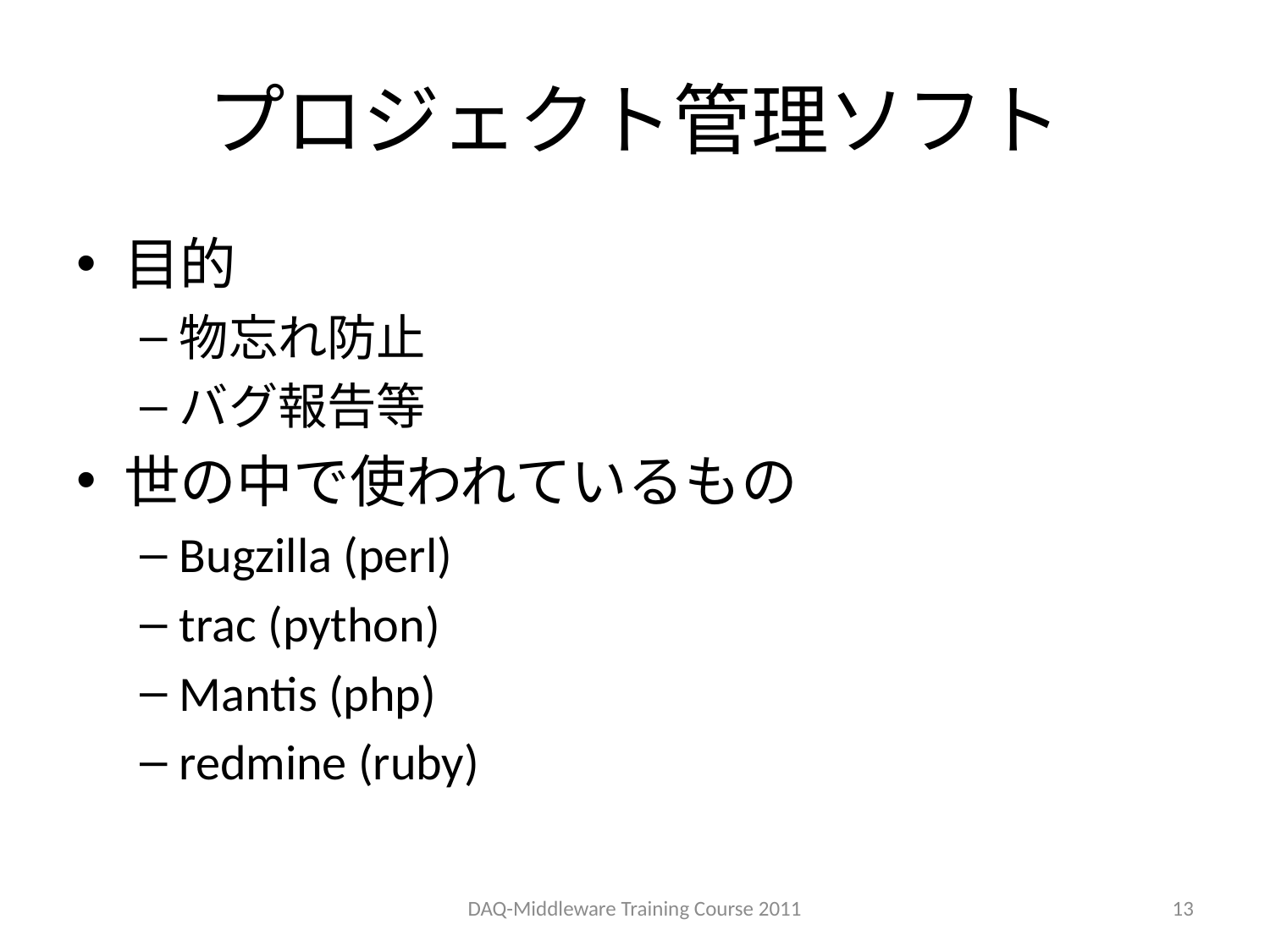

# プロジェクト管理ソフト
目的
物忘れ防止
バグ報告等
世の中で使われているもの
Bugzilla (perl)
trac (python)
Mantis (php)
redmine (ruby)
DAQ-Middleware Training Course 2011
13